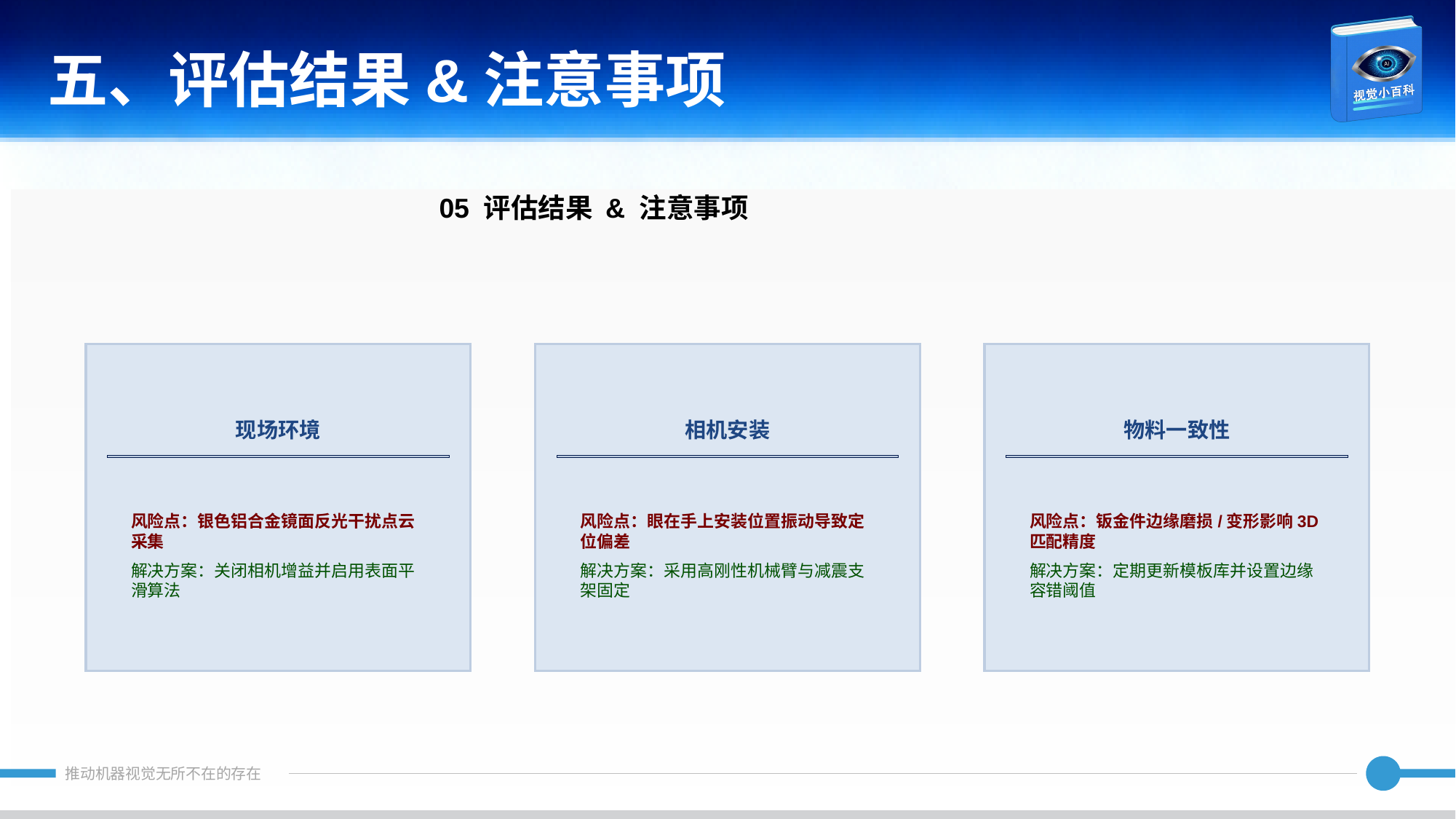

五、评估结果&注意事项

05 评估结果 & 注意事项

现场环境

相机安装

物料一致性

风险点：银色铝合金镜面反光干扰点云采集
解决方案：关闭相机增益并启用表面平滑算法

风险点：眼在手上安装位置振动导致定位偏差
解决方案：采用高刚性机械臂与减震支架固定

风险点：钣金件边缘磨损/变形影响3D匹配精度
解决方案：定期更新模板库并设置边缘容错阈值
11